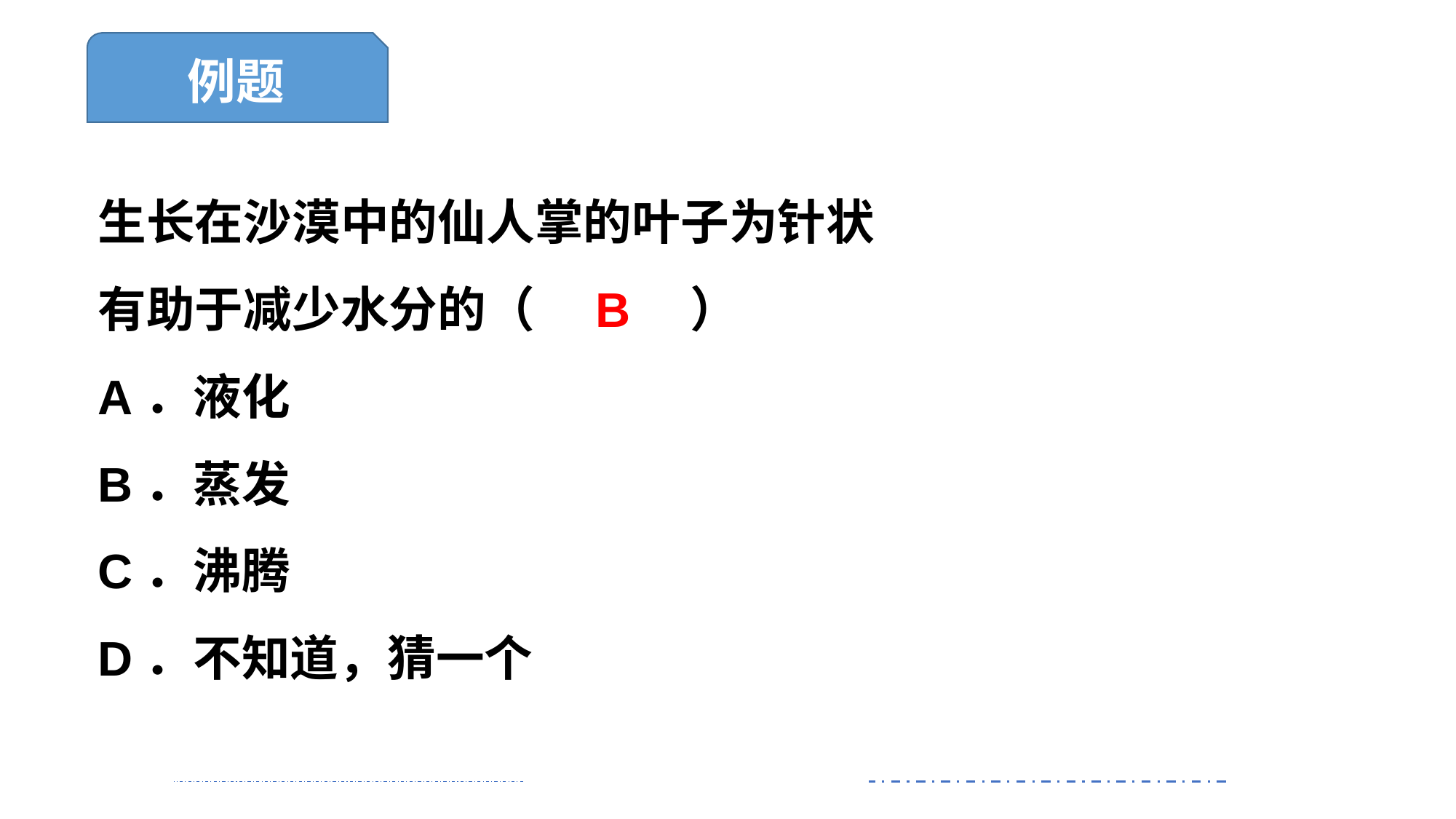

例题
生长在沙漠中的仙人掌的叶子为针状
有助于减少水分的（　B　）
A．液化
B．蒸发
C．沸腾
D．不知道，猜一个